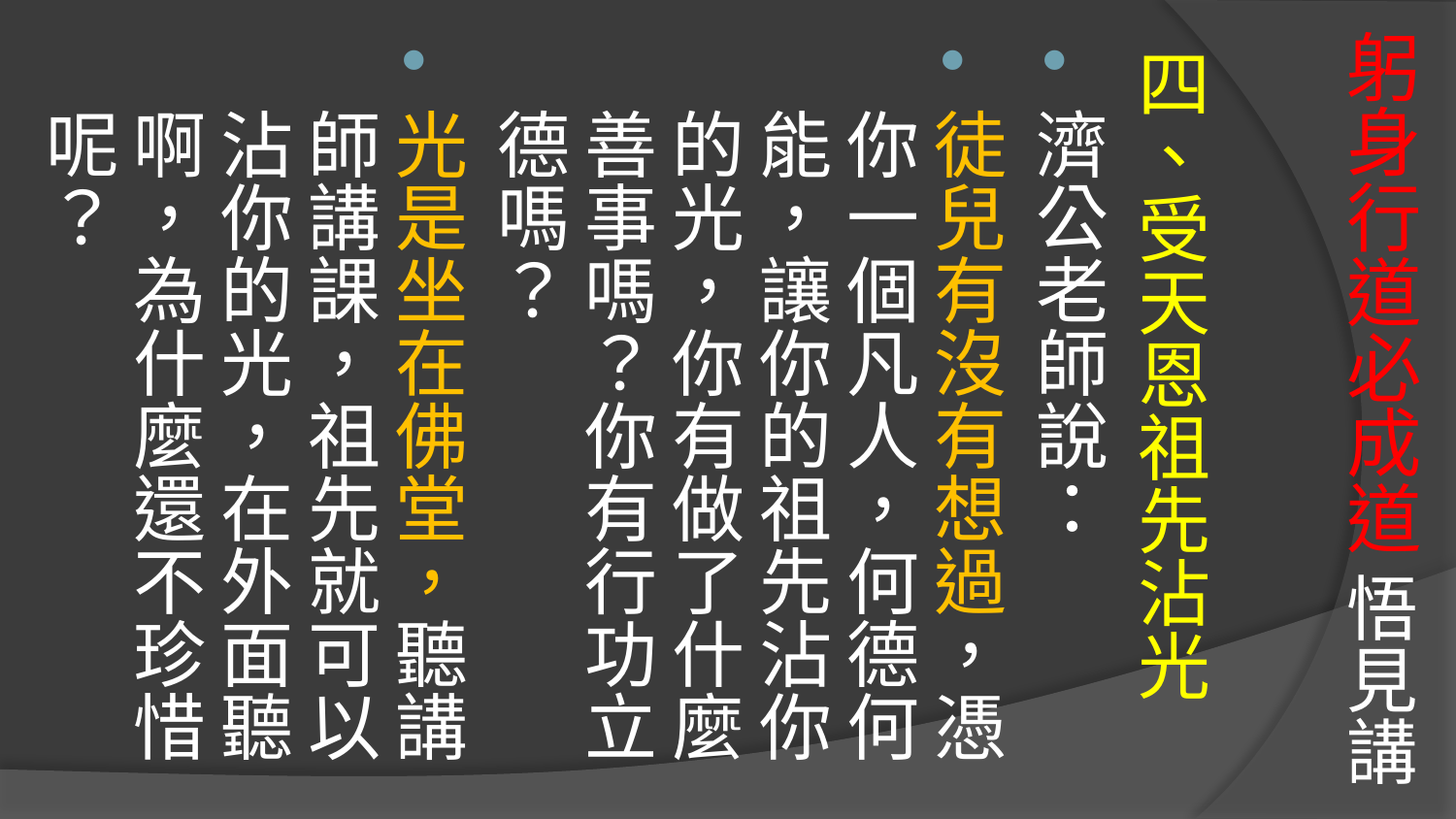

# 躬身行道必成道 悟見講
四、受天恩祖先沾光
濟公老師說：
徒兒有沒有想過，憑你一個凡人，何德何能，讓你的祖先沾你的光，你有做了什麼善事嗎？你有行功立德嗎？
光是坐在佛堂，聽講師講課，祖先就可以沾你的光，在外面聽啊，為什麼還不珍惜呢？